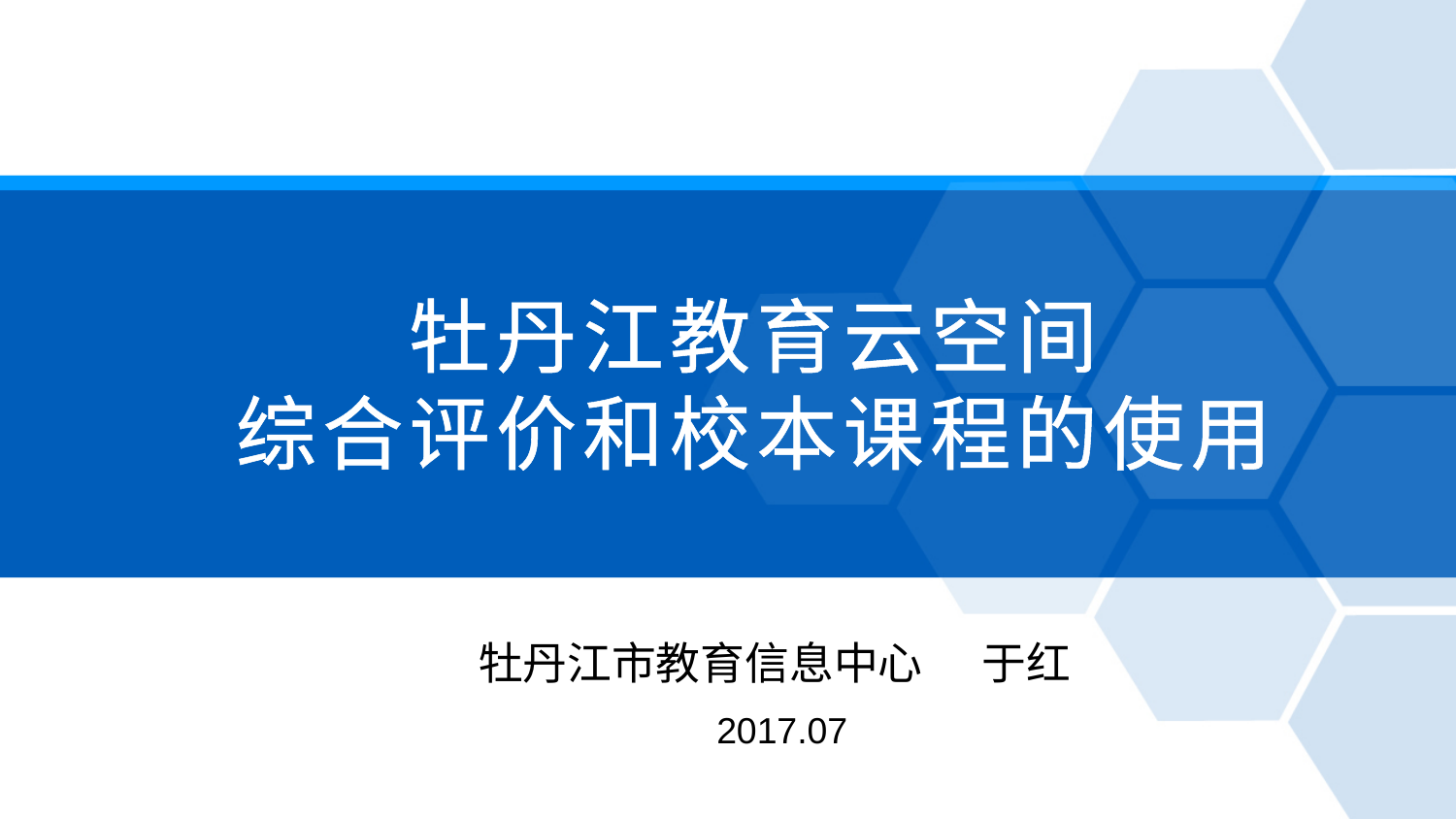

牡丹江教育云空间
综合评价和校本课程的使用
牡丹江市教育信息中心      于红
2017.07